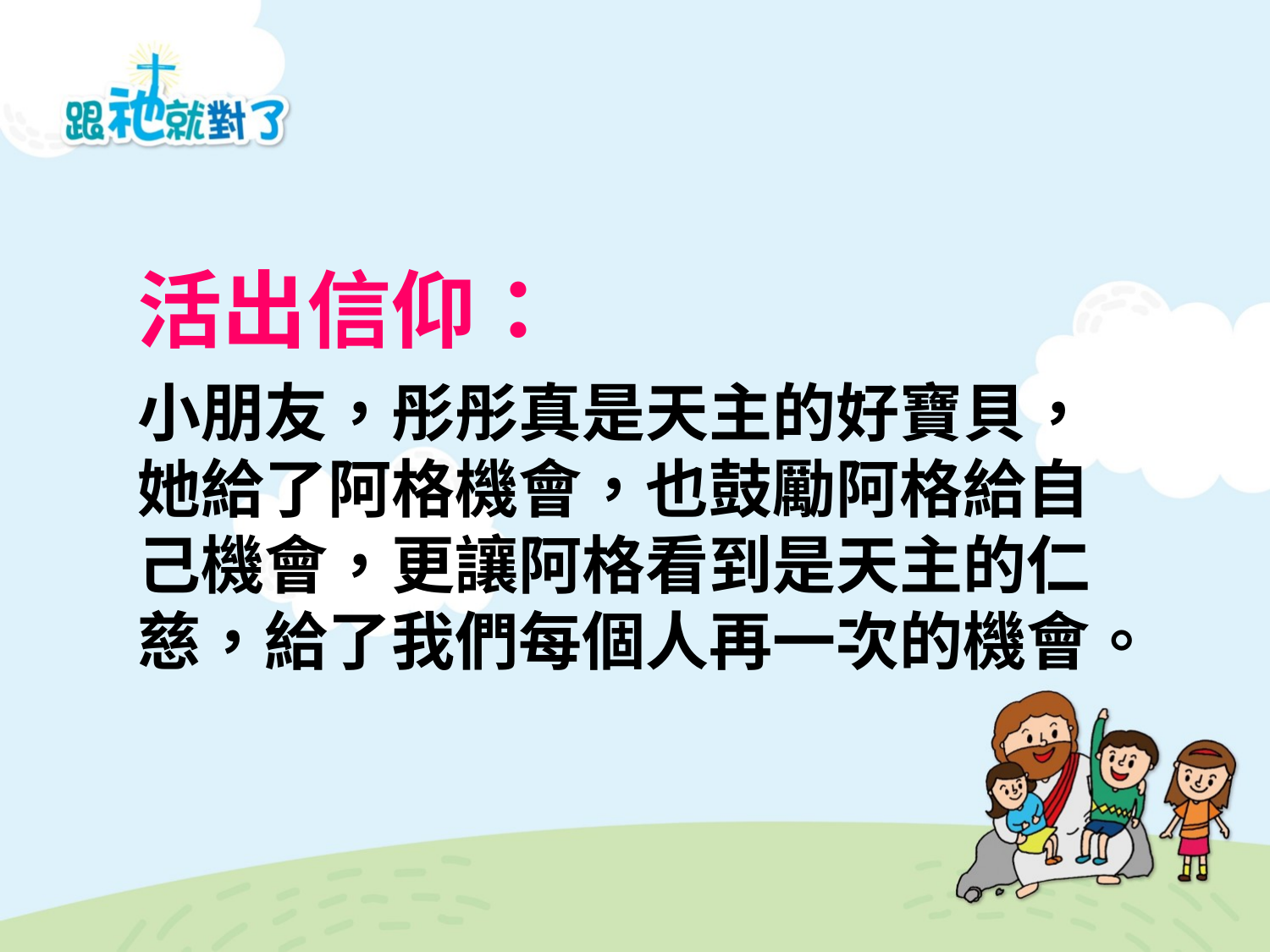

活出信仰：
小朋友，彤彤真是天主的好寶貝，她給了阿格機會，也鼓勵阿格給自己機會，更讓阿格看到是天主的仁慈，給了我們每個人再一次的機會。